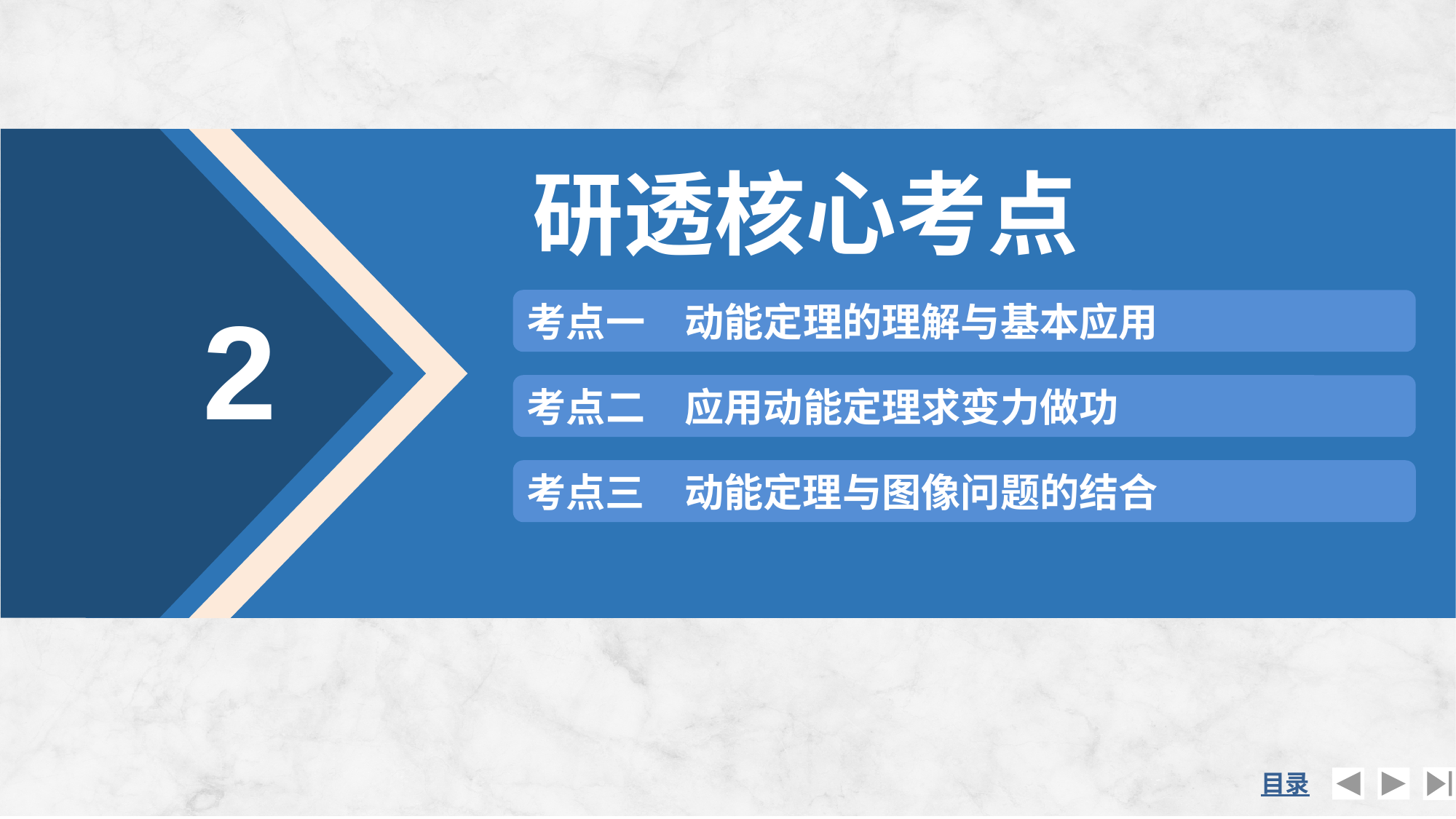

研透核心考点
2
考点一　动能定理的理解与基本应用
考点二　应用动能定理求变力做功
考点三　动能定理与图像问题的结合